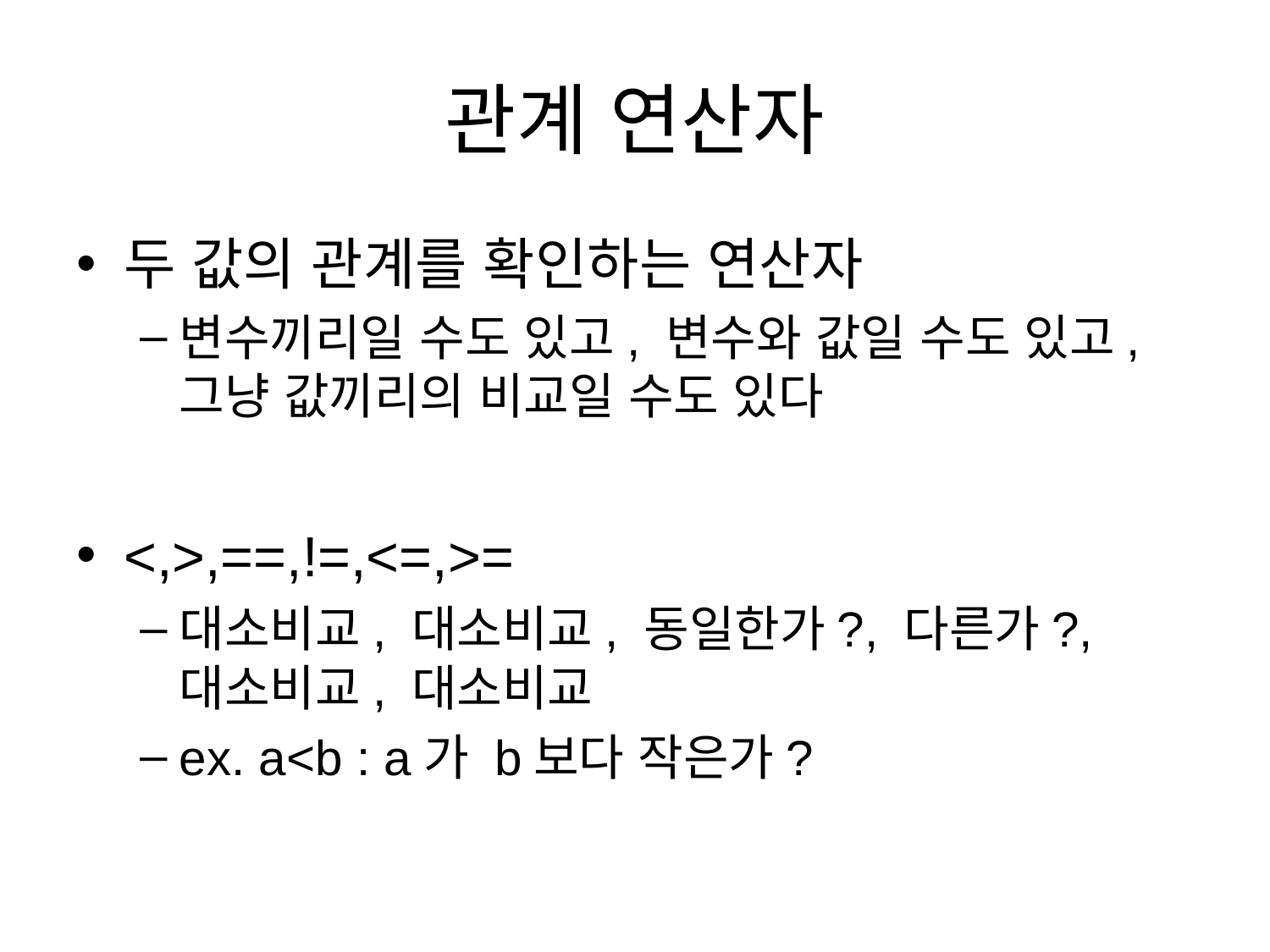

# 관계 연산자
두 값의 관계를 확인하는 연산자
변수끼리일 수도 있고, 변수와 값일 수도 있고, 그냥 값끼리의 비교일 수도 있다

<,>,==,!=,<=,>=
대소비교, 대소비교, 동일한가?, 다른가?,     대소비교, 대소비교
ex. a<b : a가 b보다 작은가?